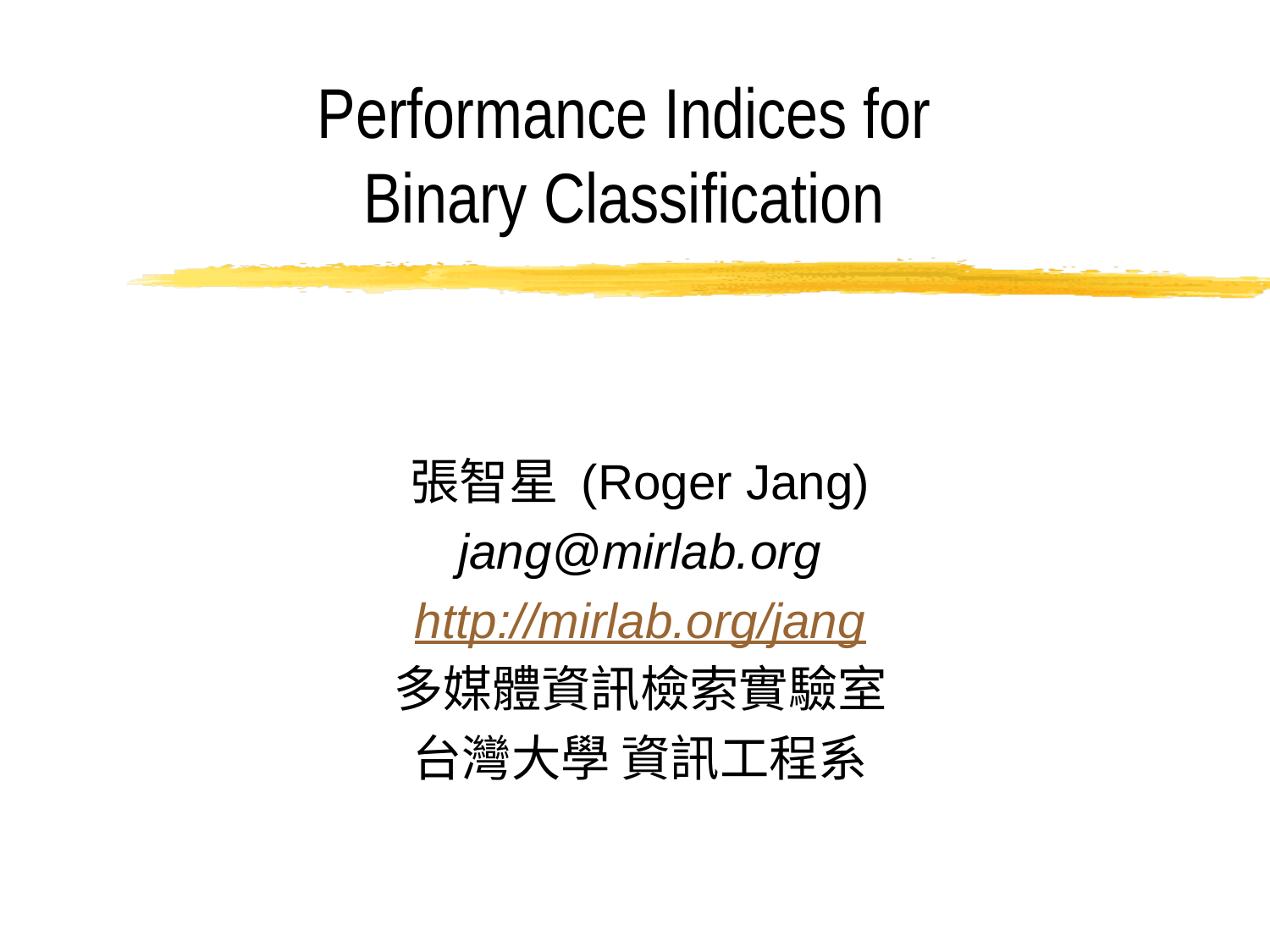

# Performance Indices for Binary Classification
張智星 (Roger Jang)
jang@mirlab.org
http://mirlab.org/jang
多媒體資訊檢索實驗室
台灣大學 資訊工程系